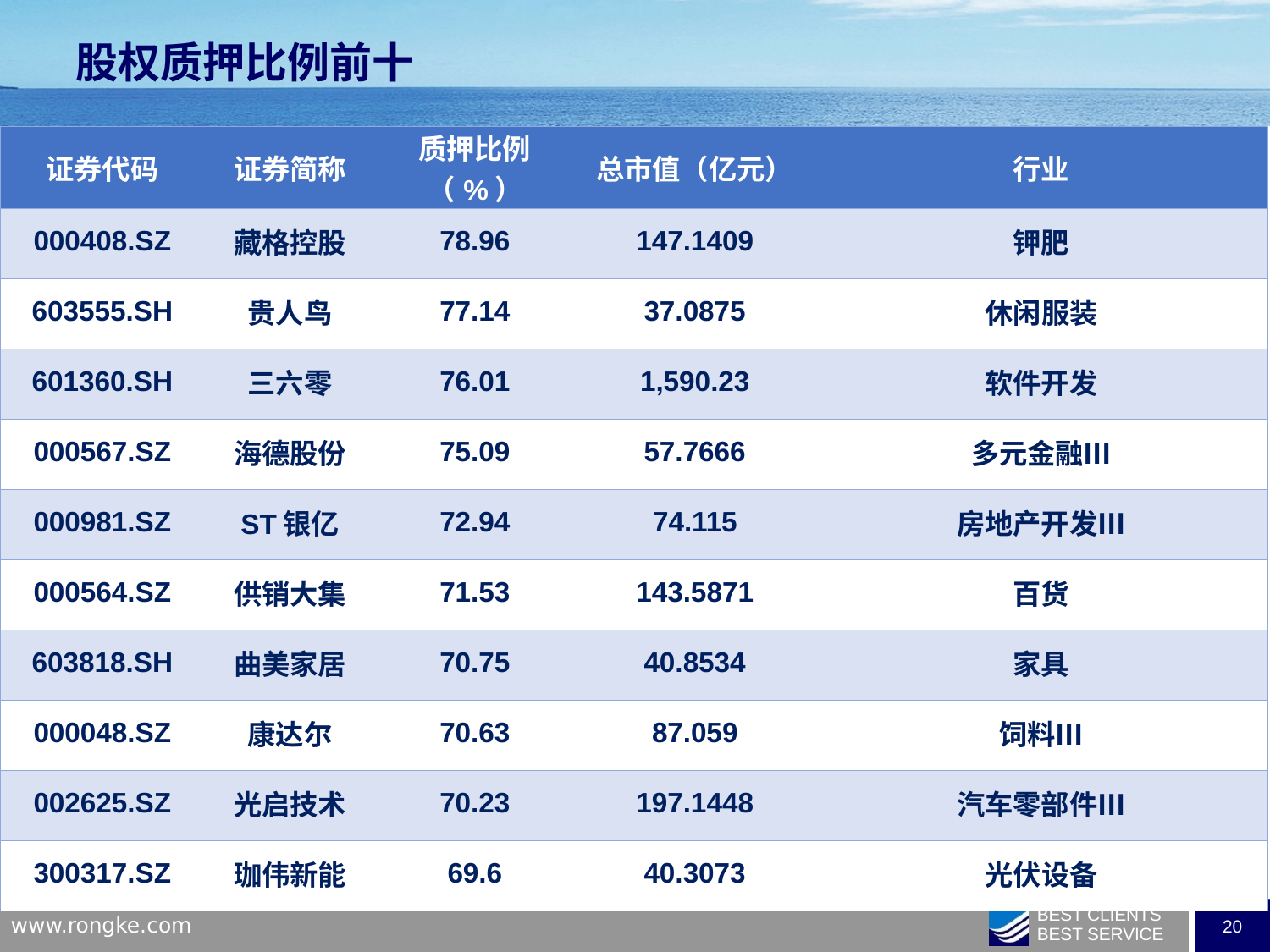

股权质押比例前十
| 证券代码 | 证券简称 | 质押比例（%） | 总市值（亿元） | 行业 |
| --- | --- | --- | --- | --- |
| 000408.SZ | 藏格控股 | 78.96 | 147.1409 | 钾肥 |
| 603555.SH | 贵人鸟 | 77.14 | 37.0875 | 休闲服装 |
| 601360.SH | 三六零 | 76.01 | 1,590.23 | 软件开发 |
| 000567.SZ | 海德股份 | 75.09 | 57.7666 | 多元金融Ⅲ |
| 000981.SZ | ST银亿 | 72.94 | 74.115 | 房地产开发Ⅲ |
| 000564.SZ | 供销大集 | 71.53 | 143.5871 | 百货 |
| 603818.SH | 曲美家居 | 70.75 | 40.8534 | 家具 |
| 000048.SZ | 康达尔 | 70.63 | 87.059 | 饲料Ⅲ |
| 002625.SZ | 光启技术 | 70.23 | 197.1448 | 汽车零部件Ⅲ |
| 300317.SZ | 珈伟新能 | 69.6 | 40.3073 | 光伏设备 |